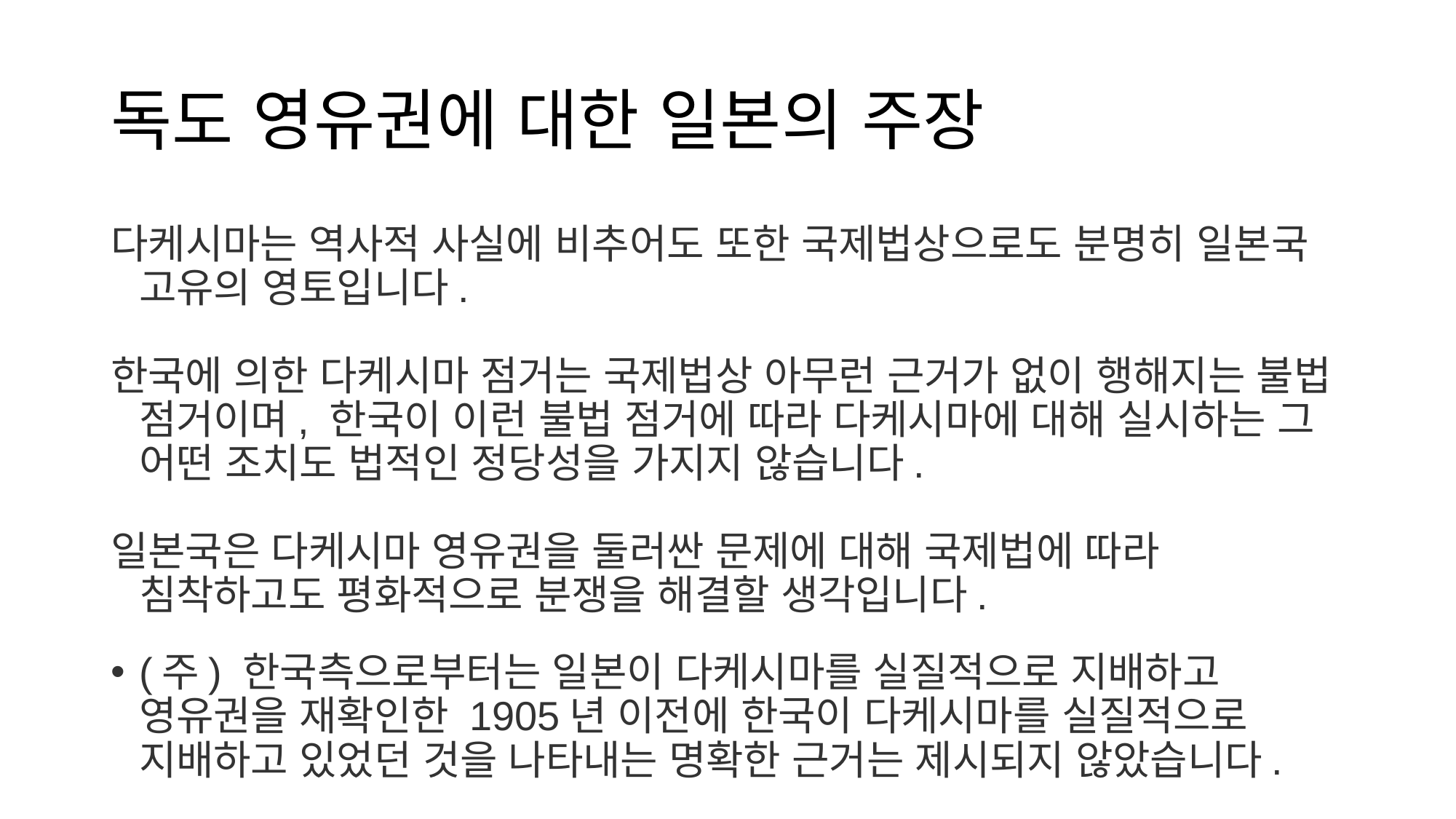

# 독도 영유권에 대한 일본의 주장
다케시마는 역사적 사실에 비추어도 또한 국제법상으로도 분명히 일본국 고유의 영토입니다.
한국에 의한 다케시마 점거는 국제법상 아무런 근거가 없이 행해지는 불법 점거이며, 한국이 이런 불법 점거에 따라 다케시마에 대해 실시하는 그 어떤 조치도 법적인 정당성을 가지지 않습니다.
일본국은 다케시마 영유권을 둘러싼 문제에 대해 국제법에 따라 침착하고도 평화적으로 분쟁을 해결할 생각입니다.
(주) 한국측으로부터는 일본이 다케시마를 실질적으로 지배하고 영유권을 재확인한 1905년 이전에 한국이 다케시마를 실질적으로 지배하고 있었던 것을 나타내는 명확한 근거는 제시되지 않았습니다.